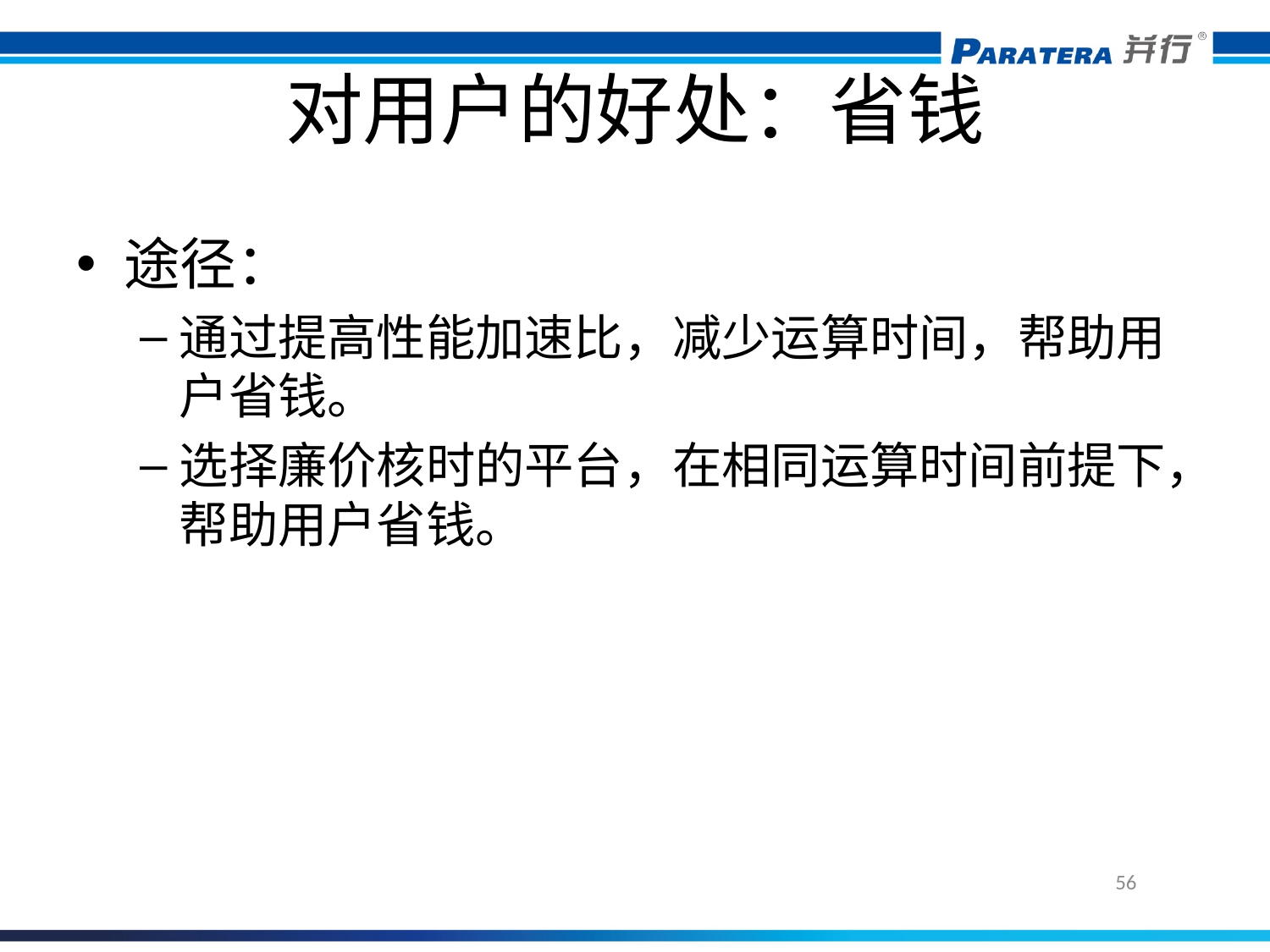

# 对用户的好处：省钱
途径：
通过提高性能加速比，减少运算时间，帮助用户省钱。
选择廉价核时的平台，在相同运算时间前提下，帮助用户省钱。

56